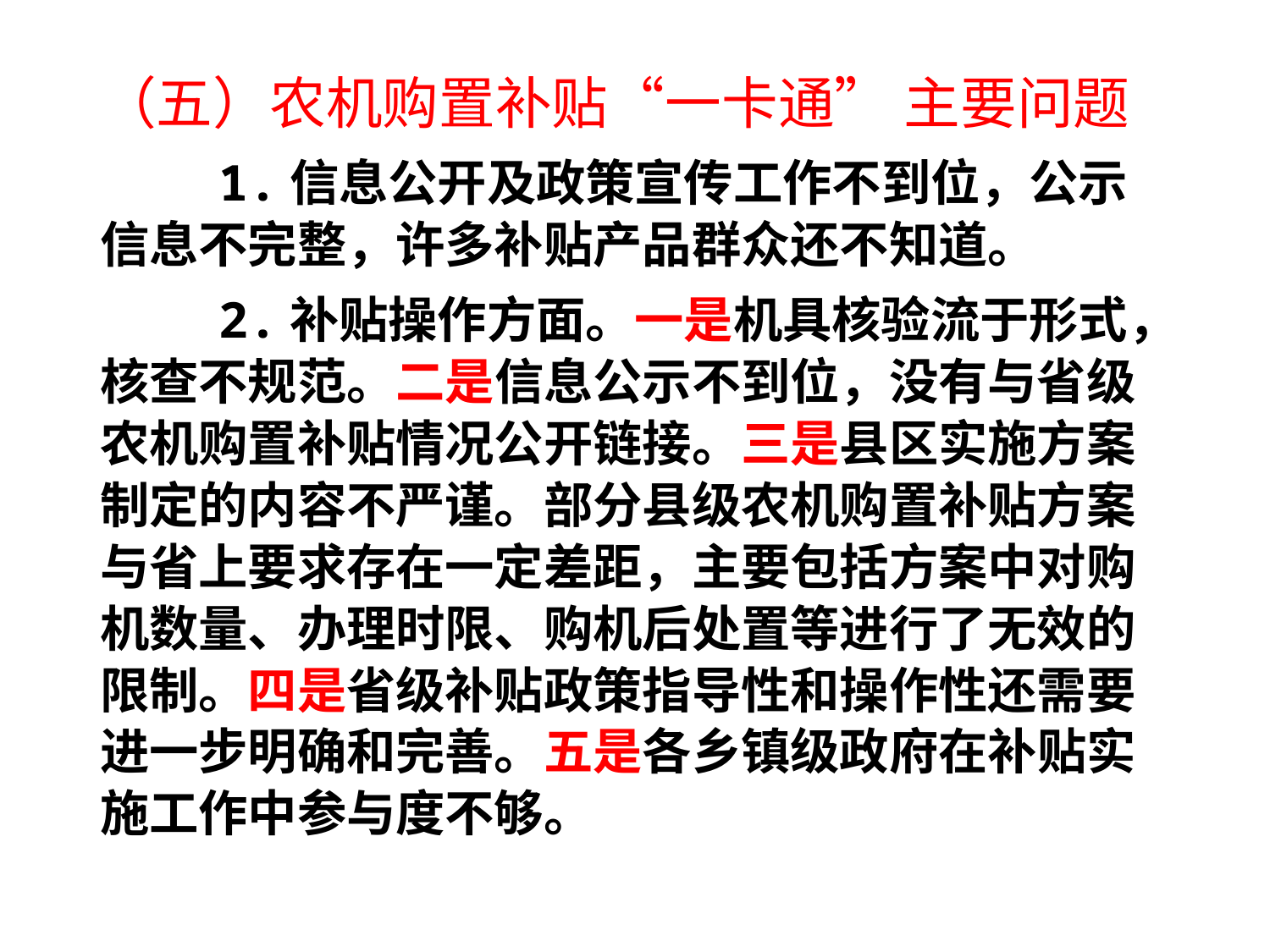

（五）农机购置补贴“一卡通” 主要问题
    1.信息公开及政策宣传工作不到位，公示信息不完整，许多补贴产品群众还不知道。
    2.补贴操作方面。一是机具核验流于形式，核查不规范。二是信息公示不到位，没有与省级农机购置补贴情况公开链接。三是县区实施方案制定的内容不严谨。部分县级农机购置补贴方案与省上要求存在一定差距，主要包括方案中对购机数量、办理时限、购机后处置等进行了无效的限制。四是省级补贴政策指导性和操作性还需要进一步明确和完善。五是各乡镇级政府在补贴实施工作中参与度不够。